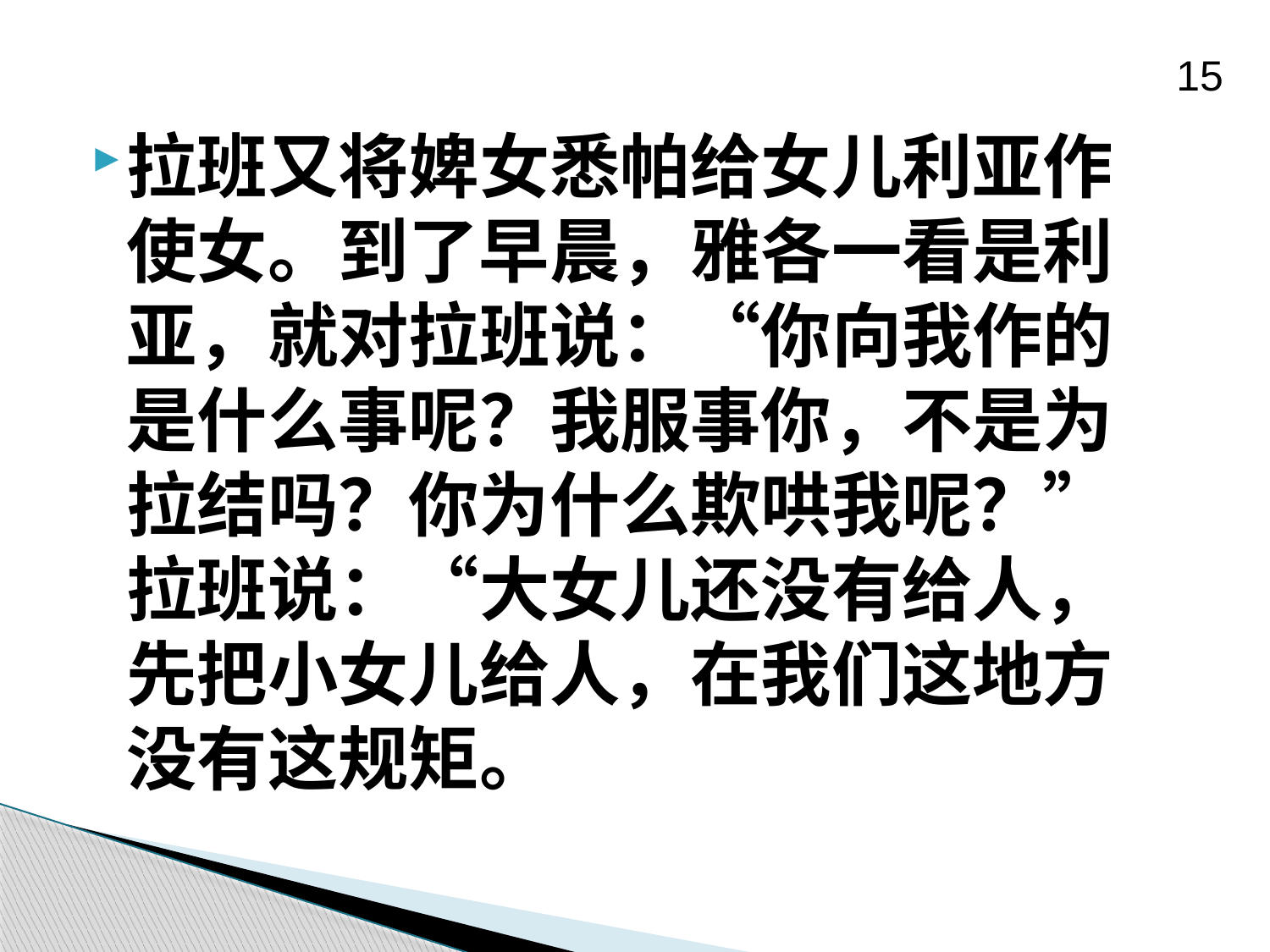

15
拉班又将婢女悉帕给女儿利亚作使女。到了早晨，雅各一看是利亚，就对拉班说：“你向我作的是什么事呢？我服事你，不是为拉结吗？你为什么欺哄我呢？”拉班说：“大女儿还没有给人，先把小女儿给人，在我们这地方没有这规矩。